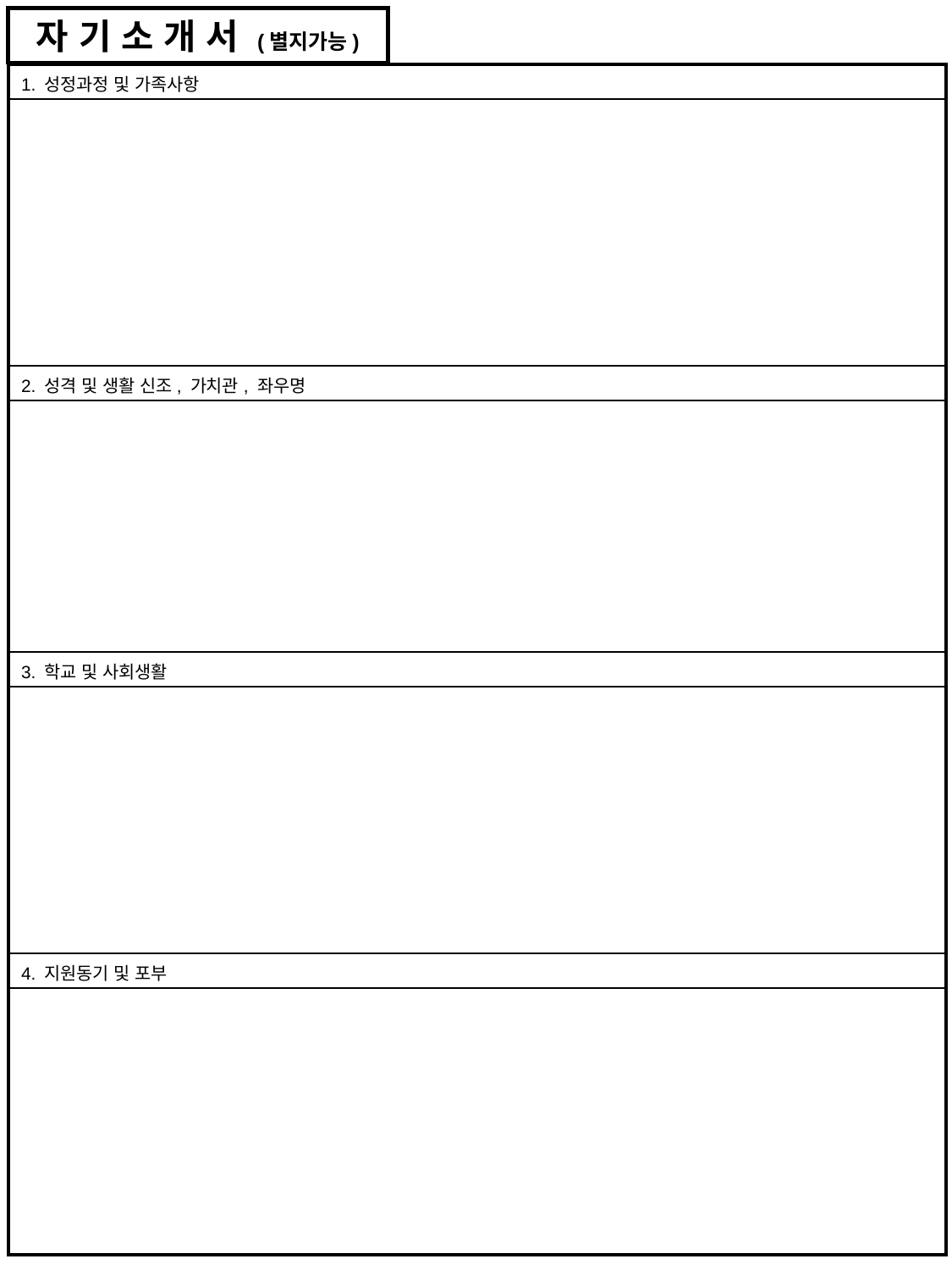

자 기 소 개 서 (별지가능)
| 1. 성정과정 및 가족사항 |
| --- |
|  |
| 2. 성격 및 생활 신조, 가치관, 좌우명 |
|  |
| 3. 학교 및 사회생활 |
|  |
| 4. 지원동기 및 포부 |
|  |